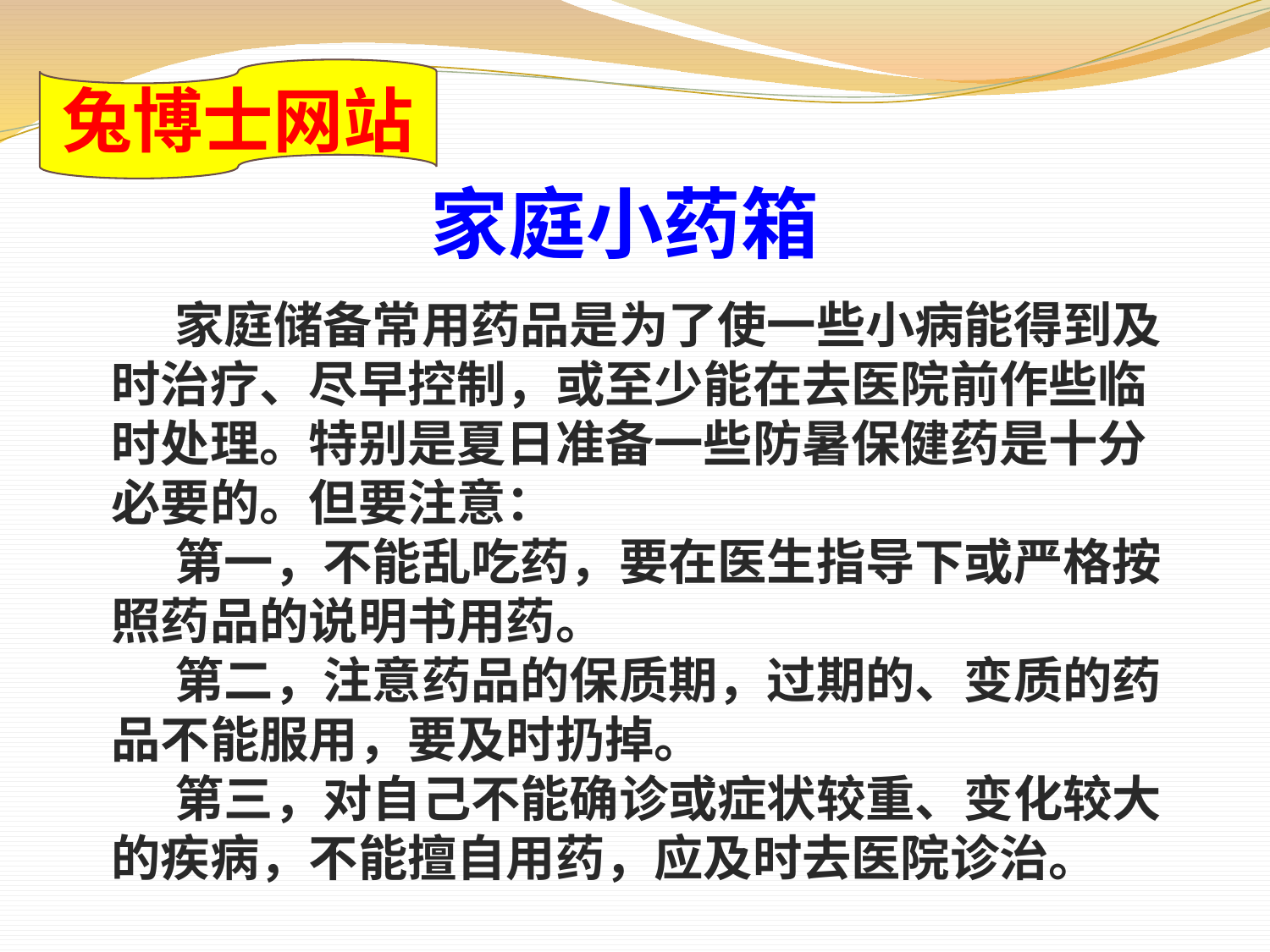

兔博士网站
家庭小药箱
家庭储备常用药品是为了使一些小病能得到及时治疗、尽早控制，或至少能在去医院前作些临时处理。特别是夏日准备一些防暑保健药是十分必要的。但要注意：
第一，不能乱吃药，要在医生指导下或严格按照药品的说明书用药。
第二，注意药品的保质期，过期的、变质的药品不能服用，要及时扔掉。
第三，对自己不能确诊或症状较重、变化较大的疾病，不能擅自用药，应及时去医院诊治。